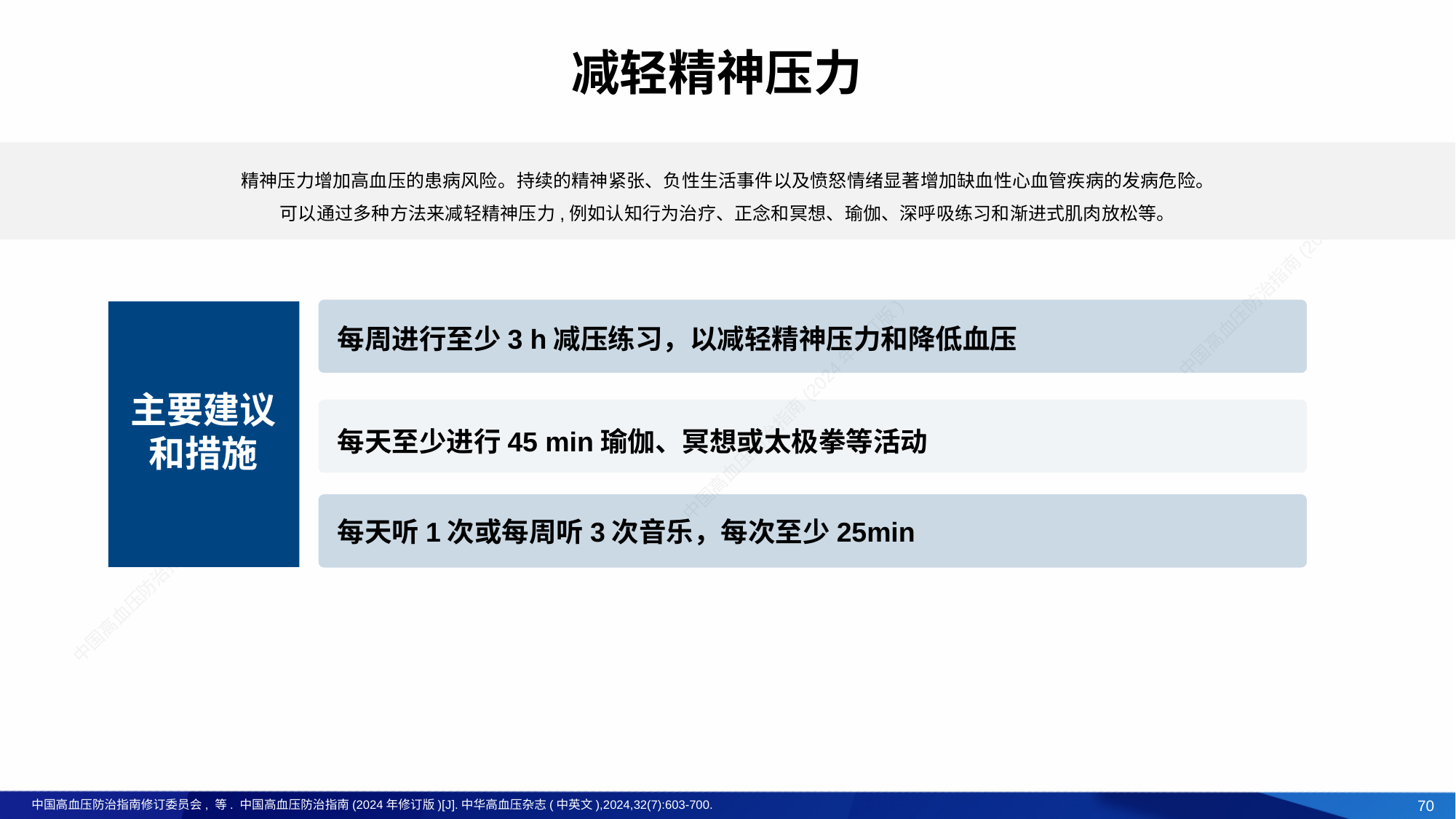

减轻精神压力
精神压力增加高血压的患病风险。持续的精神紧张、负性生活事件以及愤怒情绪显著增加缺血性心血管疾病的发病危险。
可以通过多种方法来减轻精神压力,例如认知行为治疗、正念和冥想、瑜伽、深呼吸练习和渐进式肌肉放松等。

每周进行至少3 h减压练习，以减轻精神压力和降低血压
主要建议
和措施
每天至少进行45 min瑜伽、冥想或太极拳等活动
每天听1次或每周听3次音乐，每次至少25min